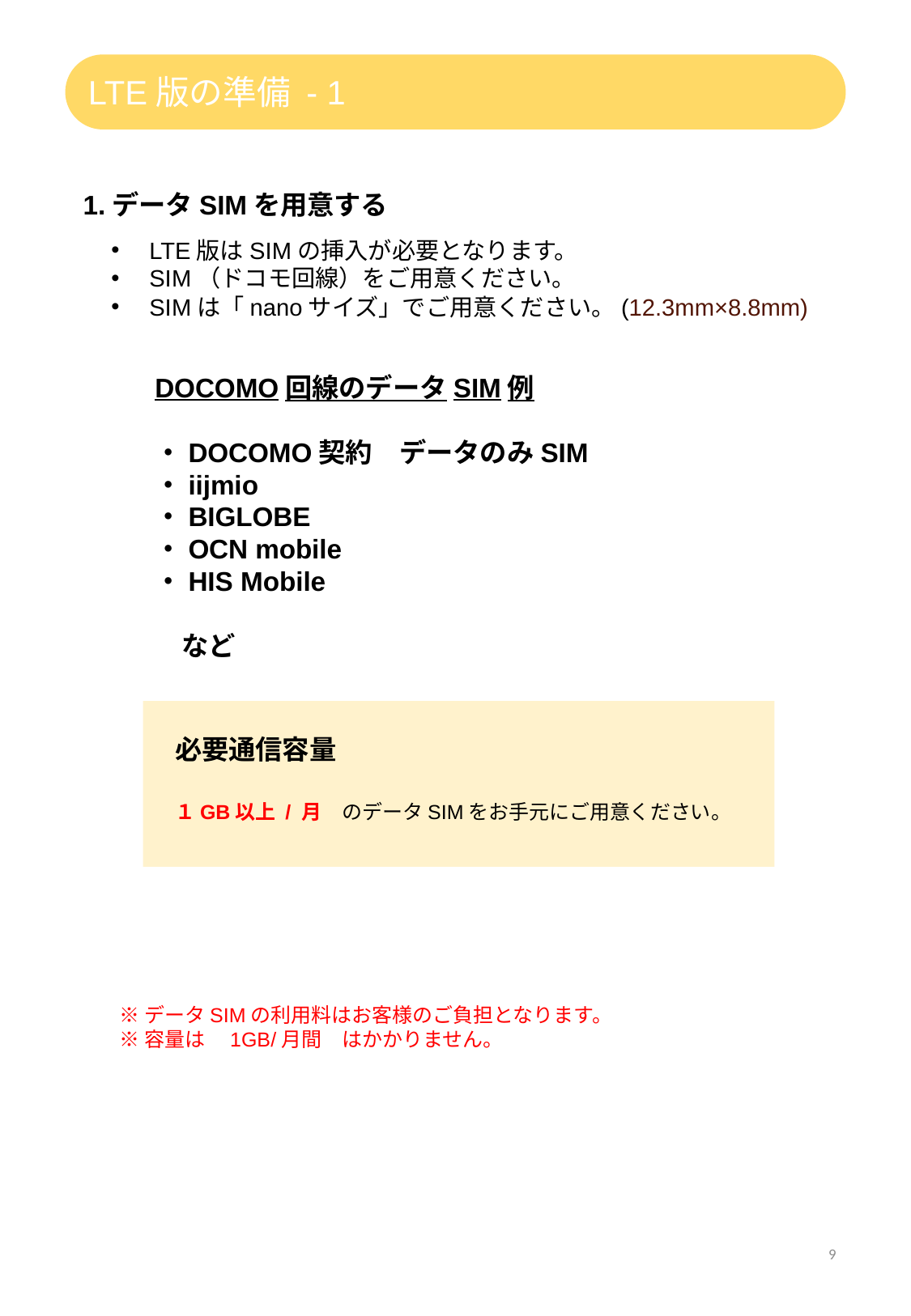

LTE版の準備 - 1
1.データSIMを用意する
LTE版はSIMの挿入が必要となります。
SIM（ドコモ回線）をご用意ください。
SIMは「nanoサイズ」でご用意ください。(12.3mm×8.8mm)

DOCOMO回線のデータSIM例

・DOCOMO契約　データのみSIM
・iijmio
・BIGLOBE
・OCN mobile
・HIS Mobile

　など

必要通信容量

１GB以上 / 月　のデータSIMをお手元にご用意ください。
※データSIMの利用料はお客様のご負担となります。
※容量は　1GB/月間　はかかりません。
9